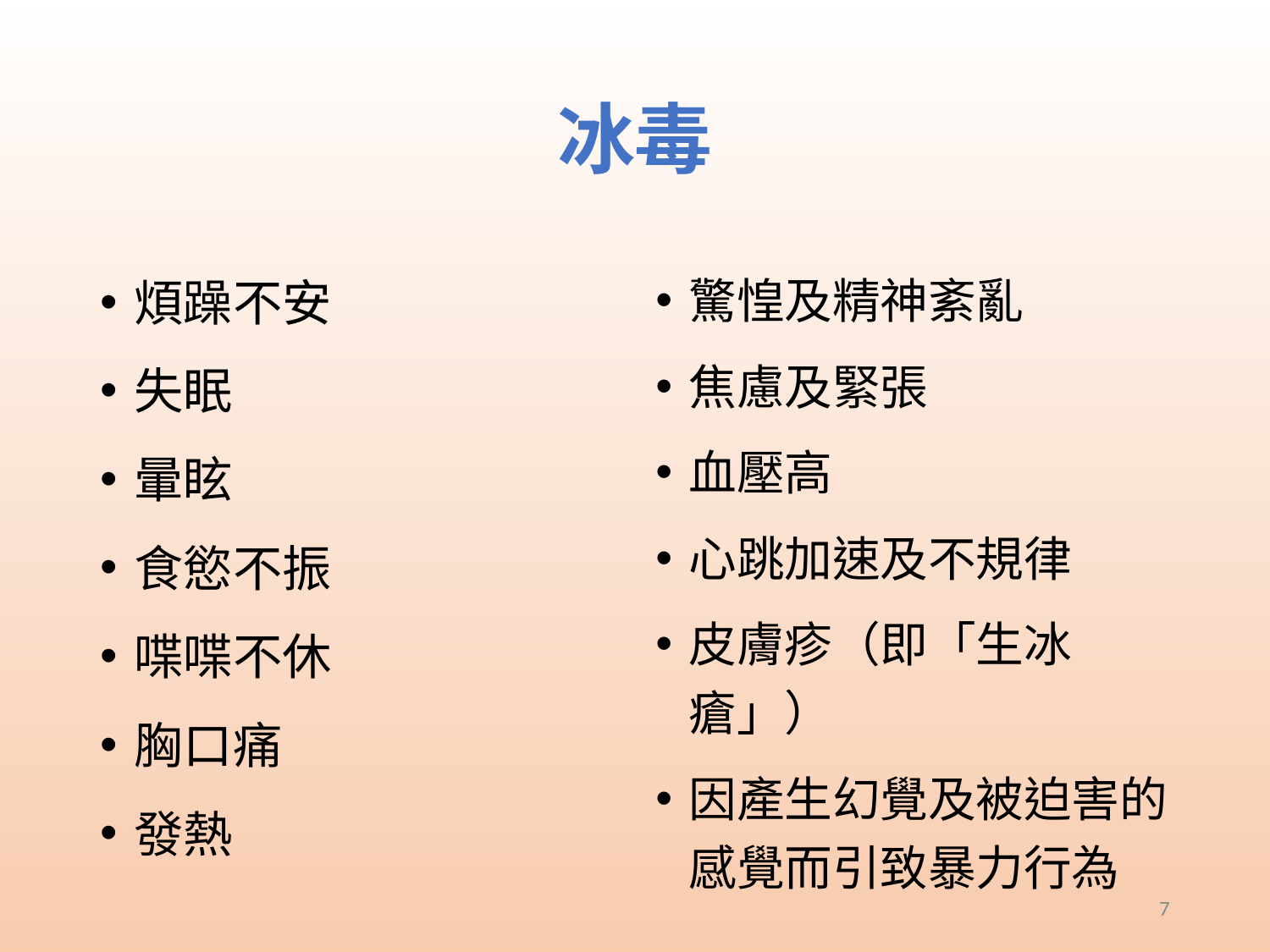

# 冰毒
煩躁不安
失眠
暈眩
食慾不振
喋喋不休
胸口痛
發熱

驚惶及精神紊亂
焦慮及緊張
血壓高
心跳加速及不規律
皮膚疹（即「生冰瘡」）
因產生幻覺及被迫害的感覺而引致暴力行為

7